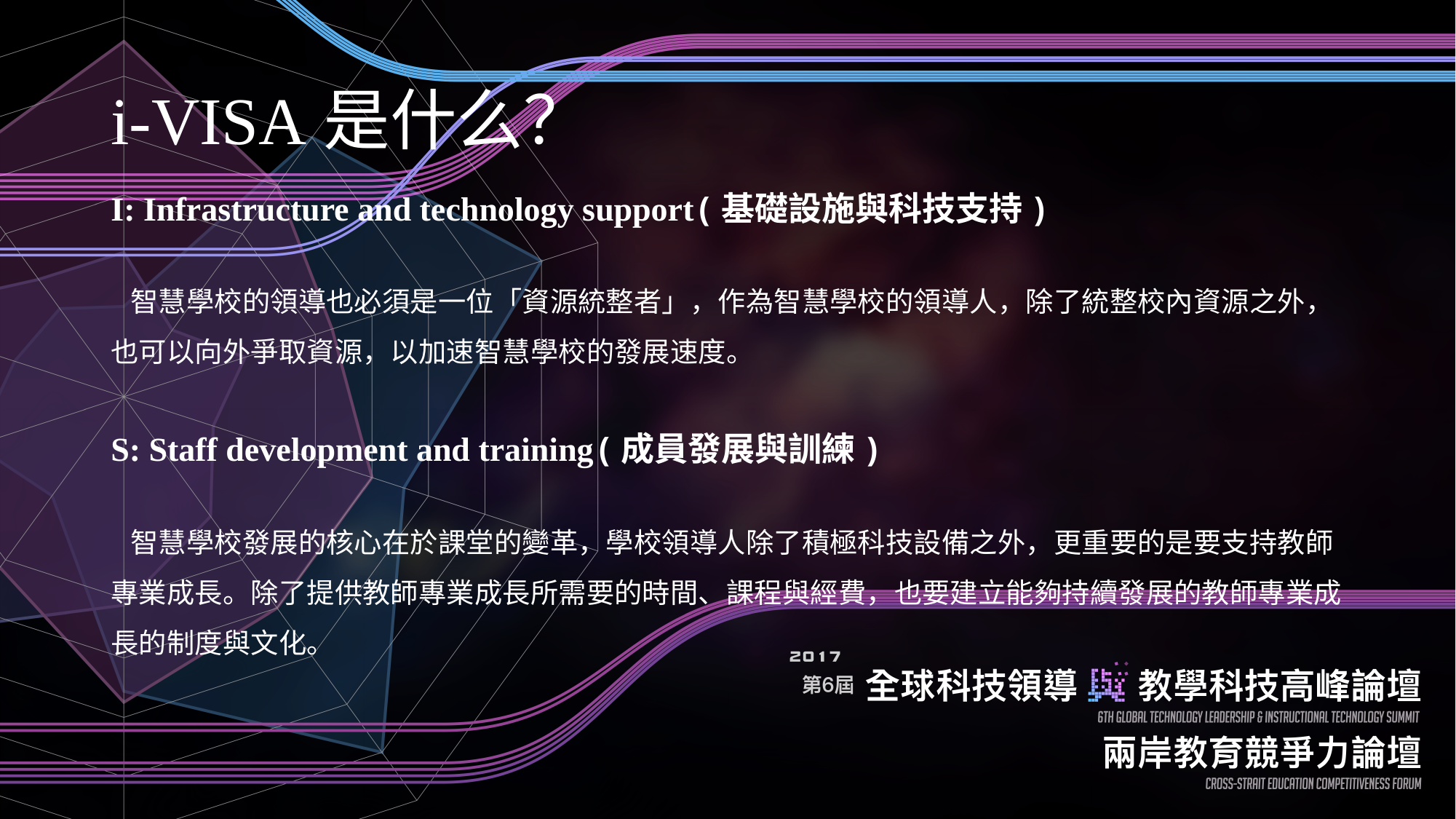

# i-VISA是什么？
I: Infrastructure and technology support(基礎設施與科技支持)
　
    智慧學校的領導也必須是一位「資源統整者」，作為智慧學校的領導人，除了統整校內資源之外，也可以向外爭取資源，以加速智慧學校的發展速度。
　
S: Staff development and training(成員發展與訓練)
　
    智慧學校發展的核心在於課堂的變革，學校領導人除了積極科技設備之外，更重要的是要支持教師專業成長。除了提供教師專業成長所需要的時間、課程與經費，也要建立能夠持續發展的教師專業成長的制度與文化。